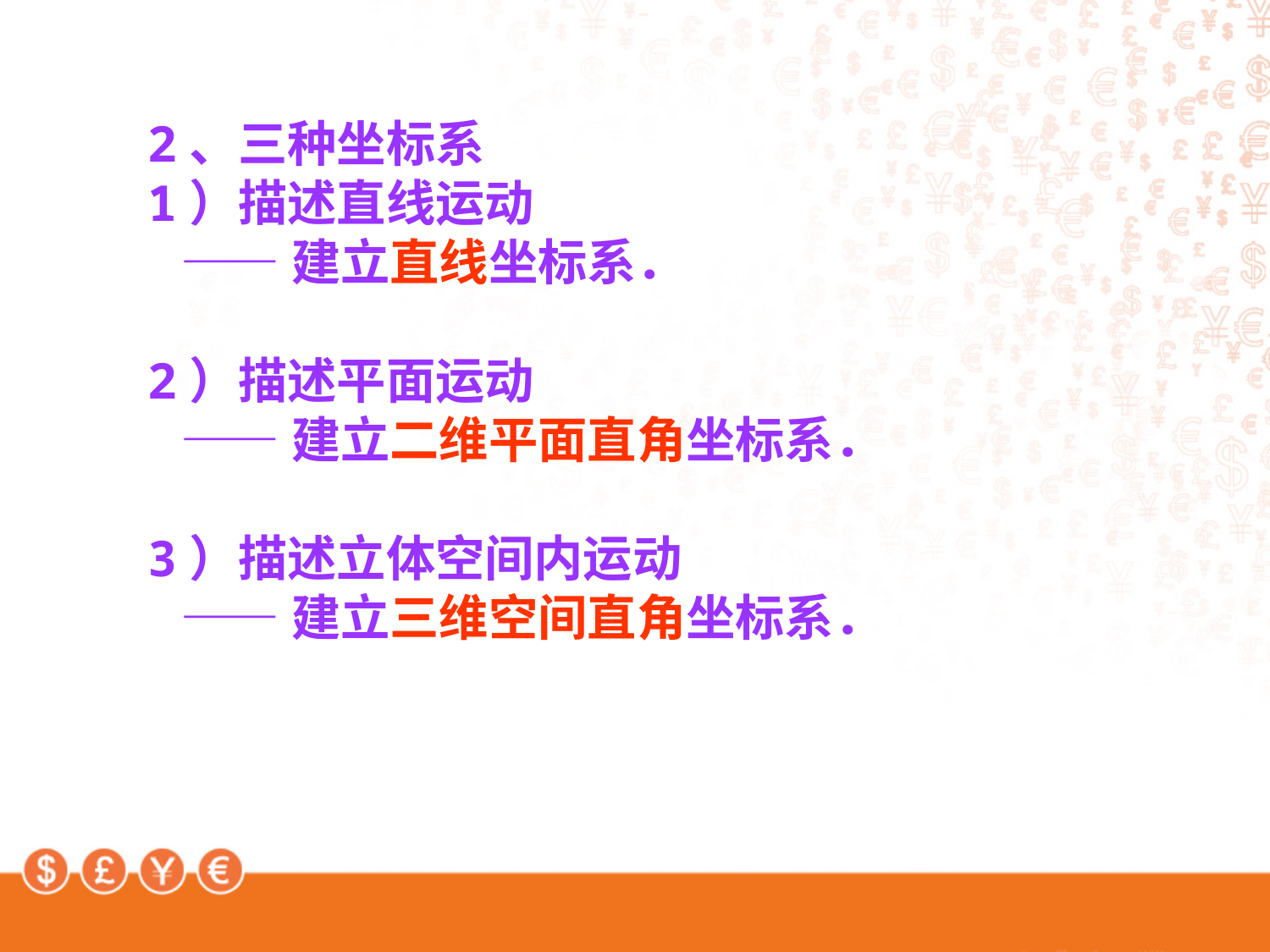

2、三种坐标系
1）描述直线运动
   ——建立直线坐标系．

2）描述平面运动
   ——建立二维平面直角坐标系．

3）描述立体空间内运动
   ——建立三维空间直角坐标系．